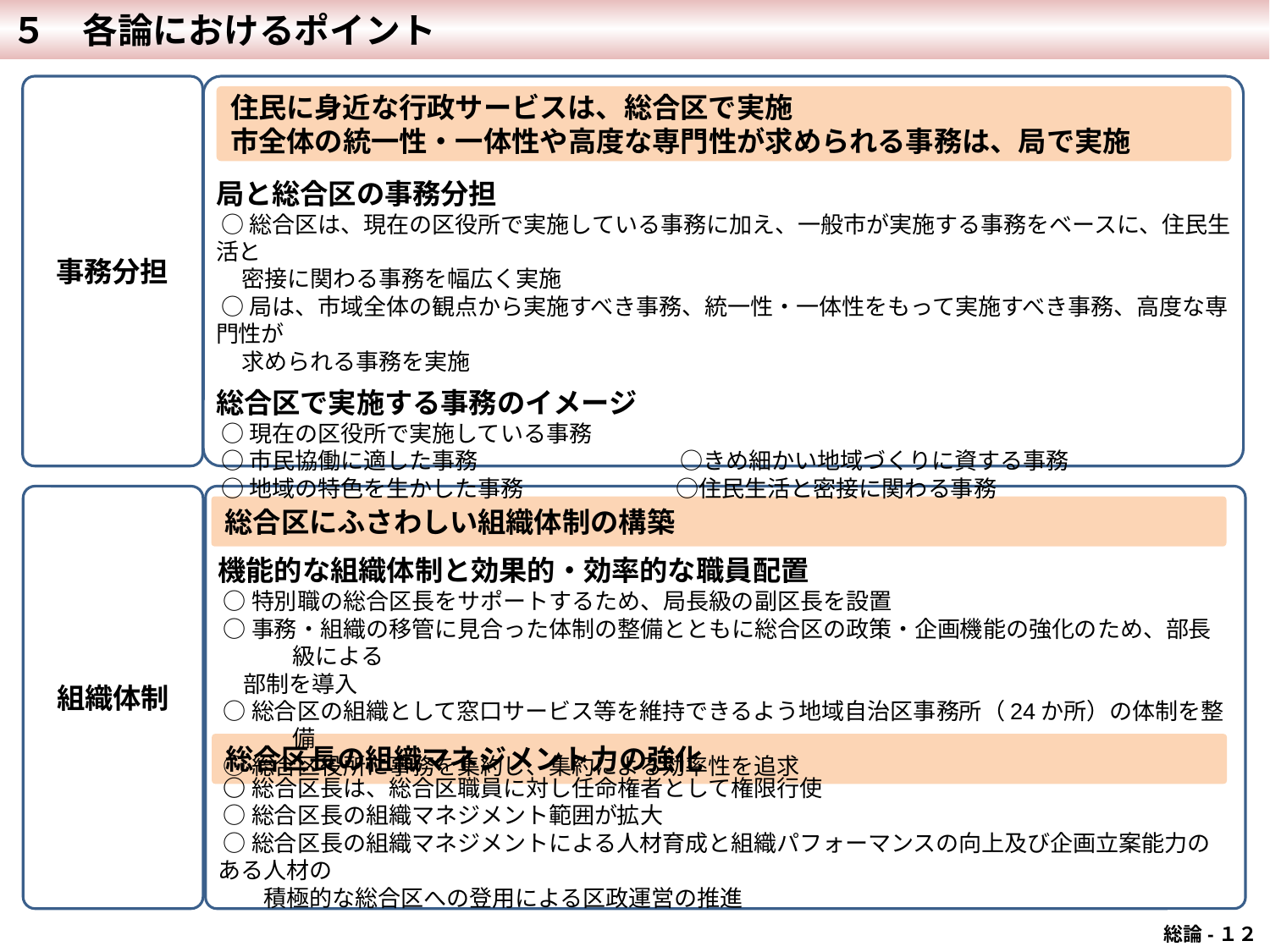

５　各論におけるポイント
事務分担

住民に身近な行政サービスは、総合区で実施
市全体の統一性・一体性や高度な専門性が求められる事務は、局で実施
局と総合区の事務分担
 ○総合区は、現在の区役所で実施している事務に加え、一般市が実施する事務をベースに、住民生活と
    密接に関わる事務を幅広く実施
 ○局は、市域全体の観点から実施すべき事務、統一性・一体性をもって実施すべき事務、高度な専門性が
    求められる事務を実施

総合区で実施する事務のイメージ
 ○現在の区役所で実施している事務
 ○市民協働に適した事務　　　　　　　 　   ○きめ細かい地域づくりに資する事務
 ○地域の特色を生かした事務　　　 　 　　 ○住民生活と密接に関わる事務
組織体制

総合区にふさわしい組織体制の構築
機能的な組織体制と効果的・効率的な職員配置
 ○特別職の総合区長をサポートするため、局長級の副区長を設置
 ○事務・組織の移管に見合った体制の整備とともに総合区の政策・企画機能の強化のため、部長級による
    部制を導入
 ○総合区の組織として窓口サービス等を維持できるよう地域自治区事務所（24か所）の体制を整備
 ○総合区役所に事務を集約し、集約による効率性を追求
総合区長の組織マネジメント力の強化
 ○総合区長は、総合区職員に対し任命権者として権限行使
 ○総合区長の組織マネジメント範囲が拡大
 ○総合区長の組織マネジメントによる人材育成と組織パフォーマンスの向上及び企画立案能力のある人材の
　　積極的な総合区への登用による区政運営の推進
 総論-１２